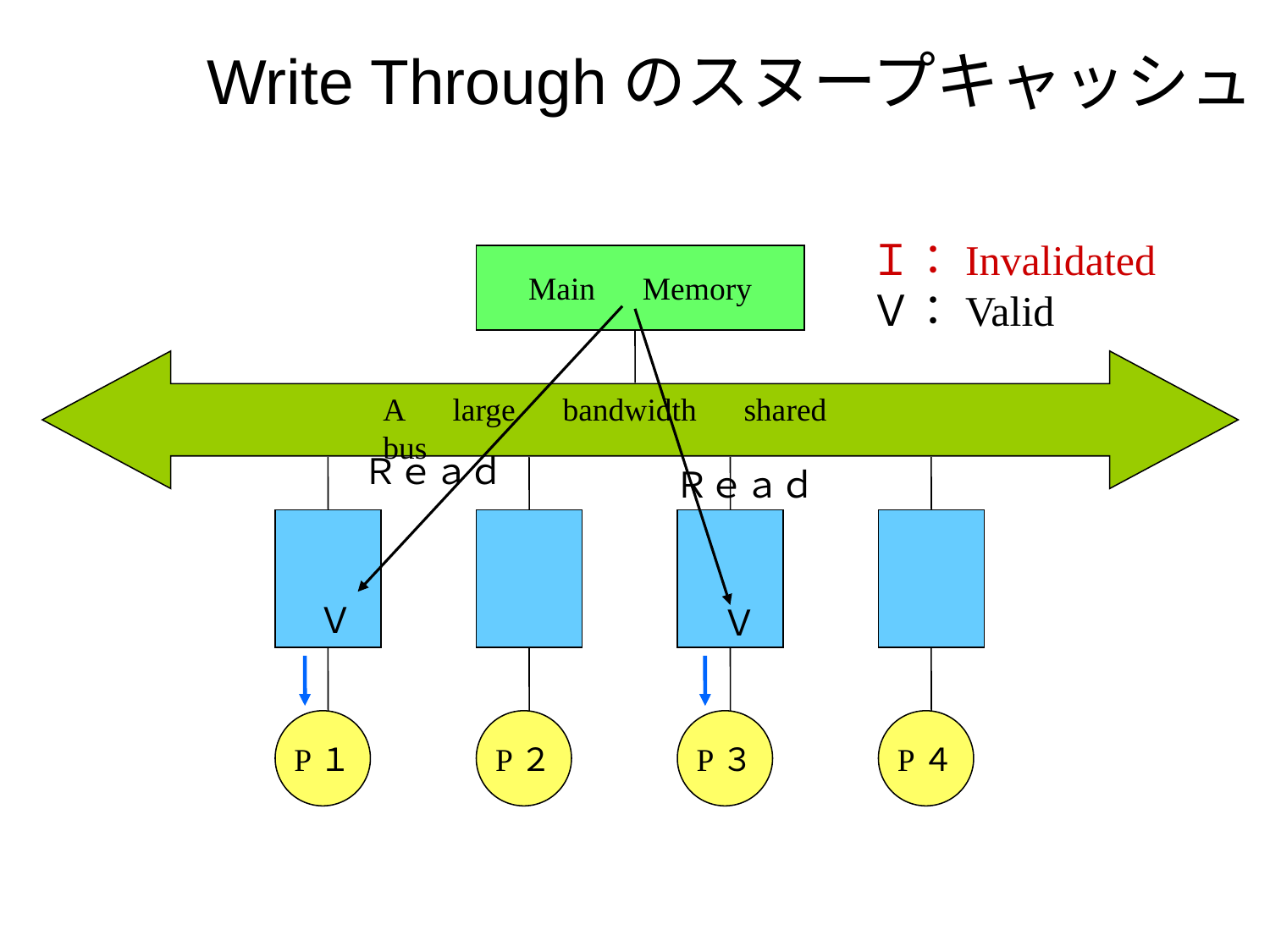

# Write Throughのスヌープキャッシュ
Ｉ：Invalidated
Ｖ：Valid
Main　Memory

Ｒｅａｄ

Ｒｅａｄ

A　large　bandwidth　shared　bus

P２

P３

P４

Ｖ
Ｖ

P１